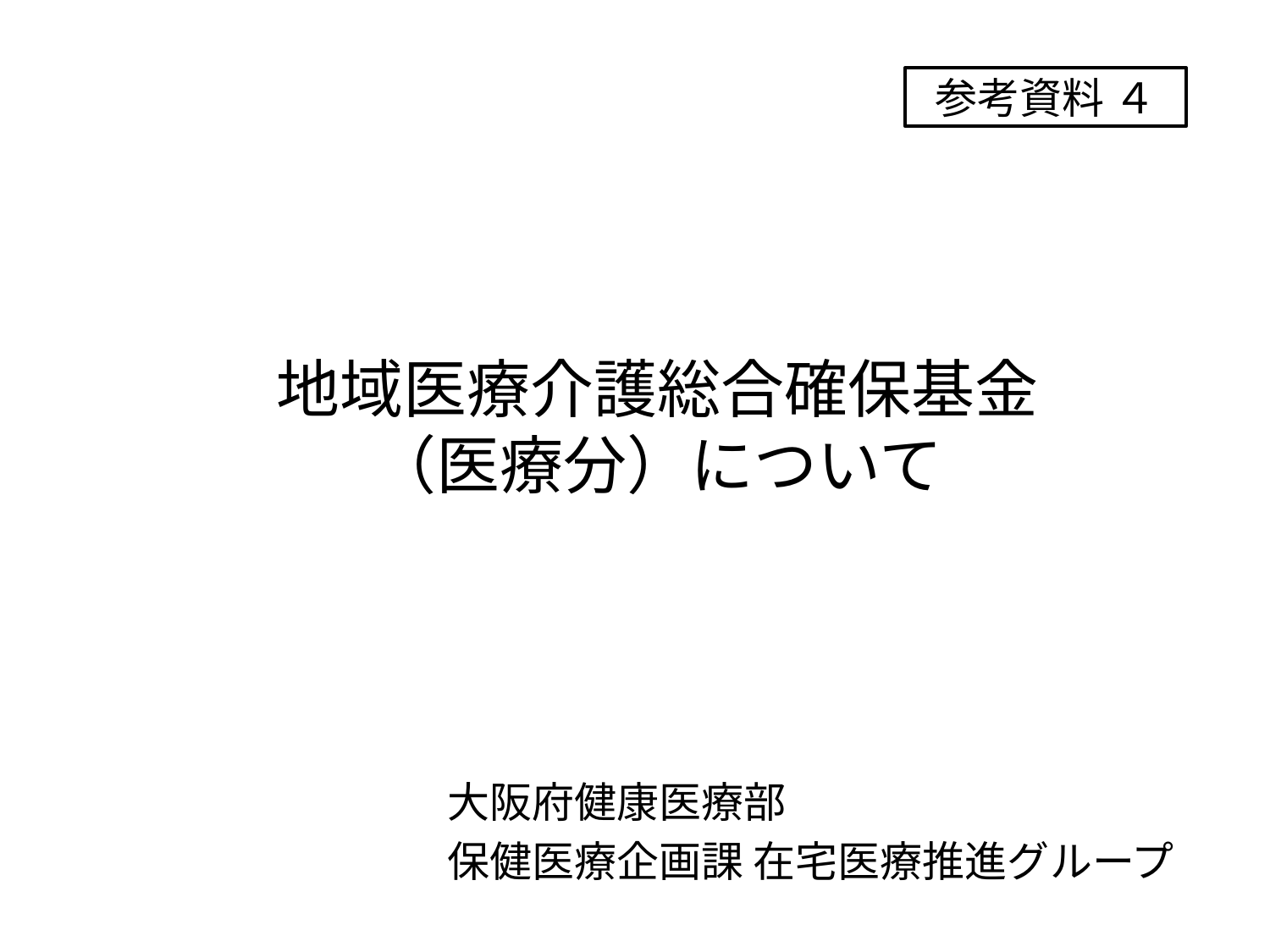

参考資料 ４
地域医療介護総合確保基金
（医療分）について
大阪府健康医療部
保健医療企画課 在宅医療推進グループ